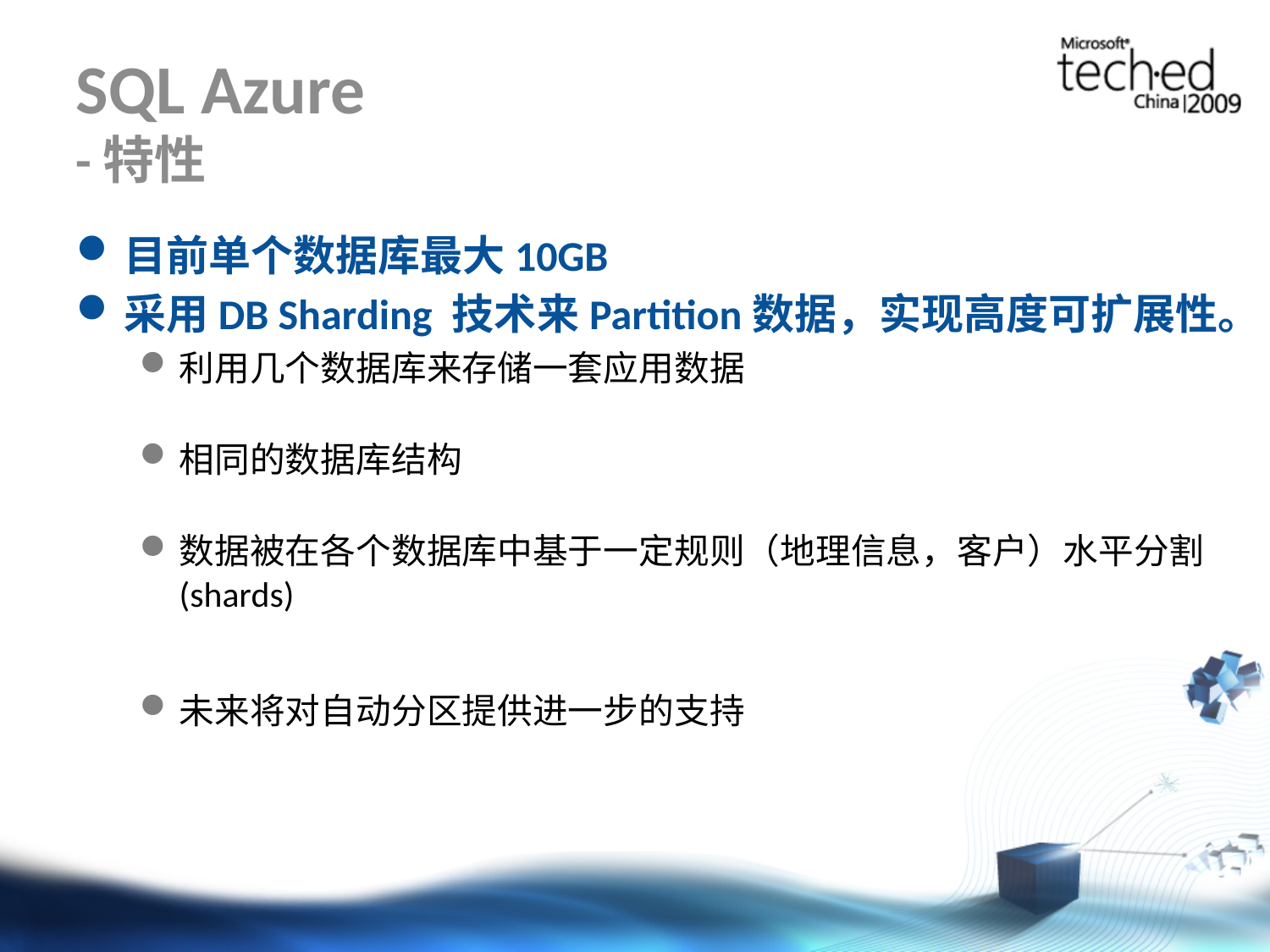

# SQL Azure -特性
目前单个数据库最大10GB
采用DB Sharding 技术来Partition数据，实现高度可扩展性。
利用几个数据库来存储一套应用数据
相同的数据库结构
数据被在各个数据库中基于一定规则（地理信息，客户）水平分割(shards)

未来将对自动分区提供进一步的支持